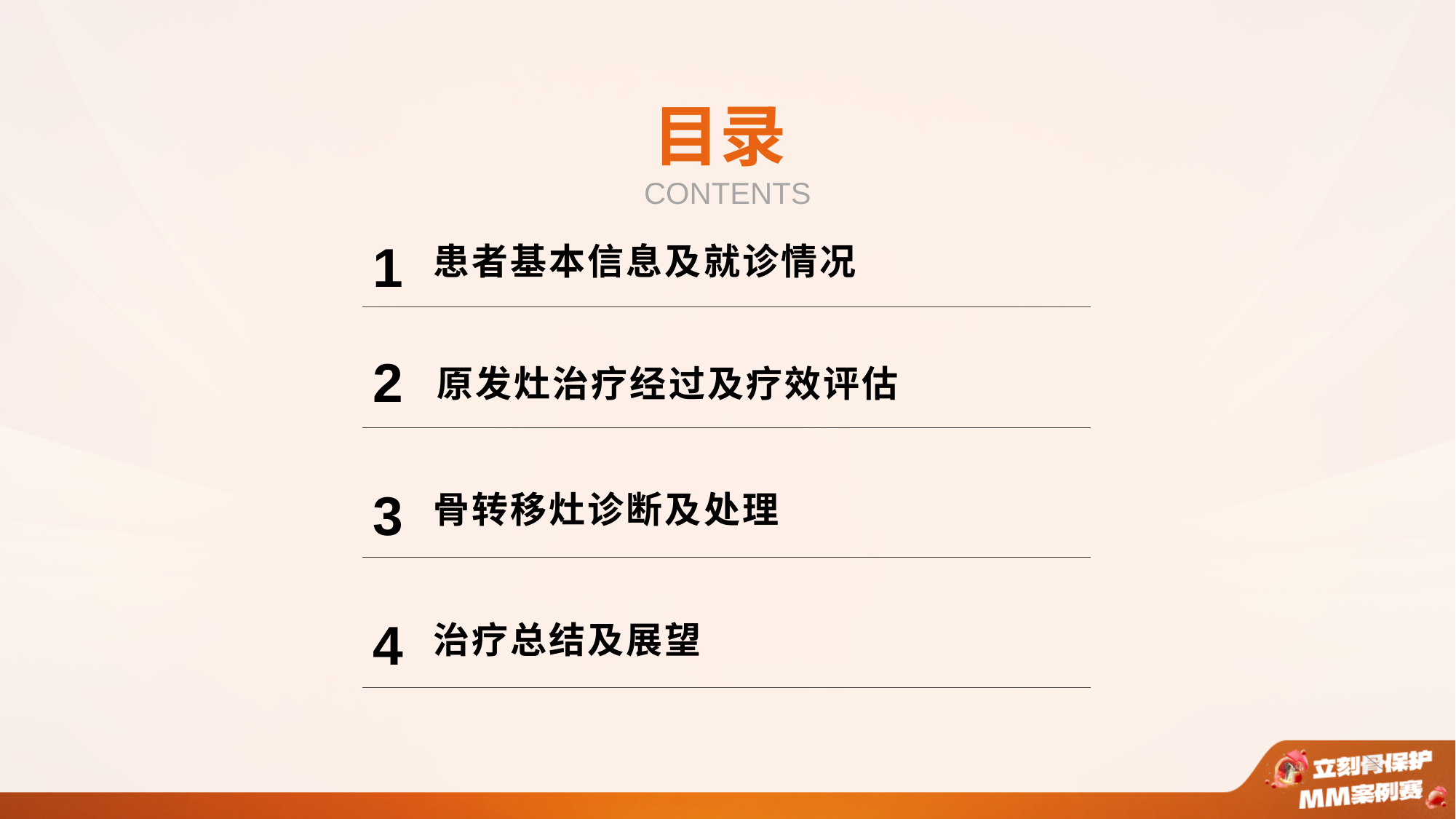

目录
CONTENTS
1
患者基本信息及就诊情况
2
原发灶治疗经过及疗效评估
3
骨转移灶诊断及处理
4
治疗总结及展望